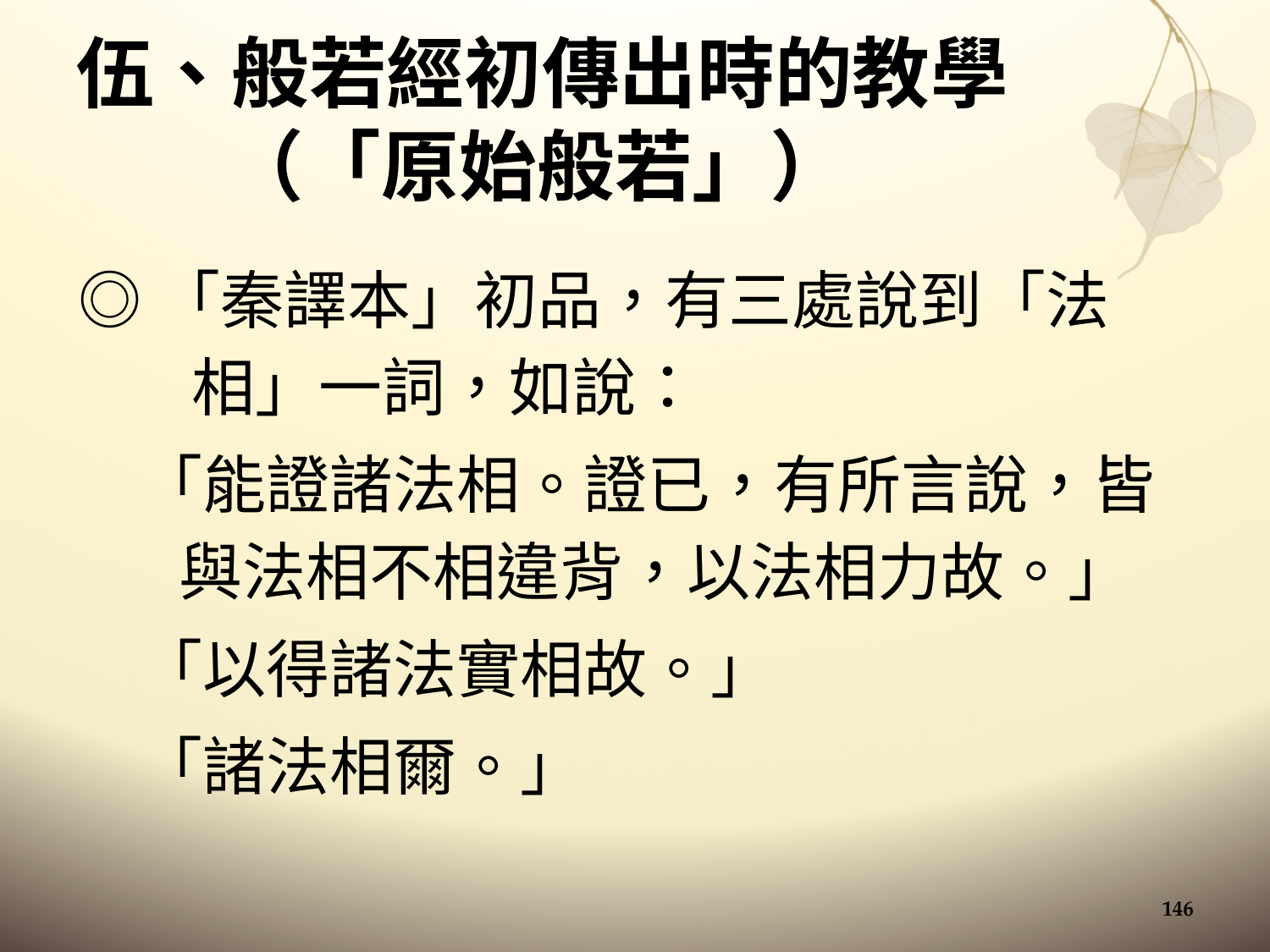

# 伍、般若經初傳出時的教學 （「原始般若」）

◎「秦譯本」初品，有三處說到「法相」一詞，如說：
「能證諸法相。證已，有所言說，皆與法相不相違背，以法相力故。」
「以得諸法實相故。」
「諸法相爾。」
146